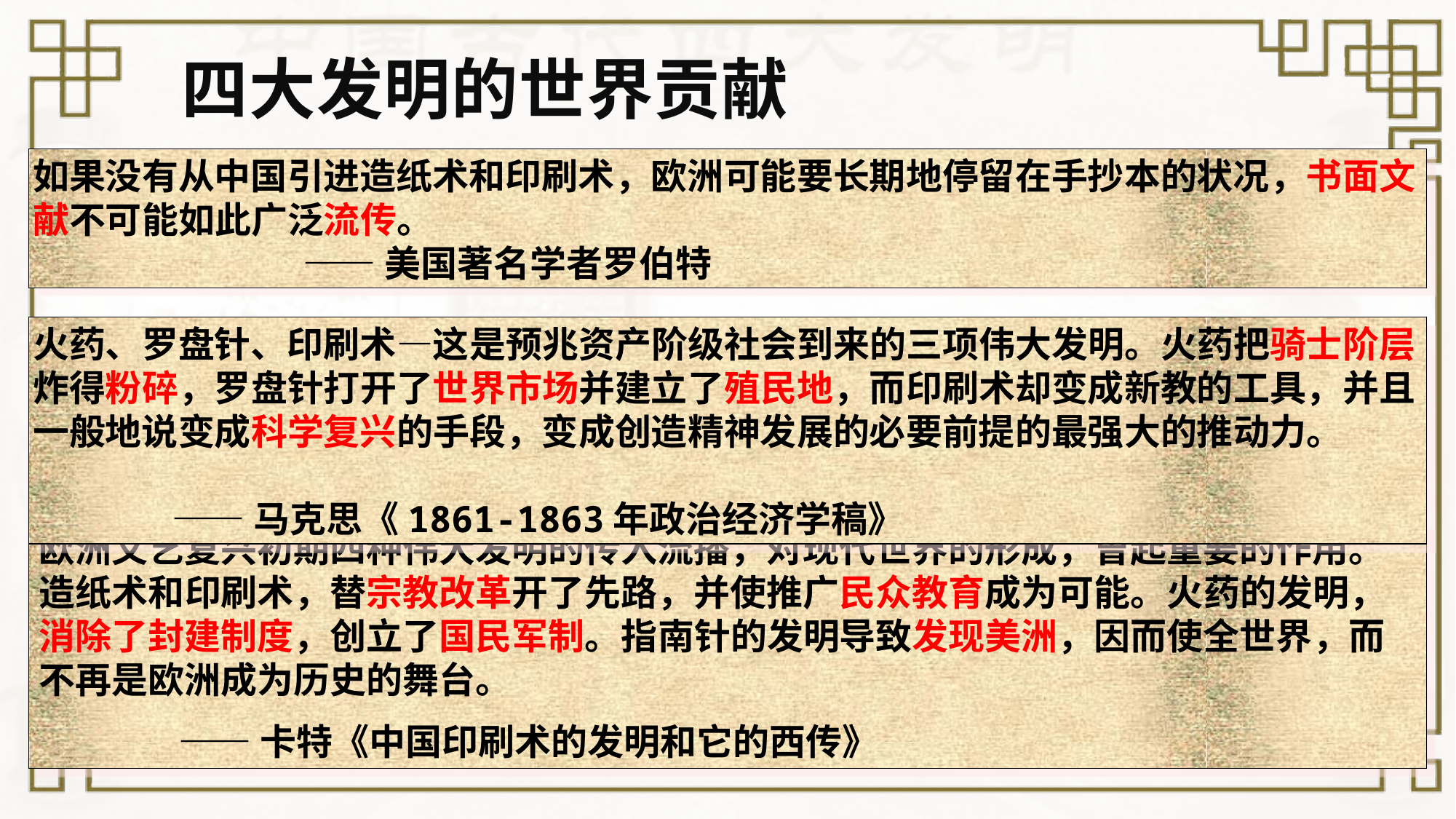

四大发明的世界贡献
如果没有从中国引进造纸术和印刷术，欧洲可能要长期地停留在手抄本的状况，书面文献不可能如此广泛流传。
                                 ——美国著名学者罗伯特
火药、罗盘针、印刷术—这是预兆资产阶级社会到来的三项伟大发明。火药把骑士阶层炸得粉碎，罗盘针打开了世界市场并建立了殖民地，而印刷术却变成新教的工具，并且一般地说变成科学复兴的手段，变成创造精神发展的必要前提的最强大的推动力。
                 ——马克思《1861-1863年政治经济学稿》
欧洲文艺复兴初期四种伟大发明的传入流播，对现代世界的形成，曾起重要的作用。造纸术和印刷术，替宗教改革开了先路，并使推广民众教育成为可能。火药的发明，消除了封建制度，创立了国民军制。指南针的发明导致发现美洲，因而使全世界，而不再是欧洲成为历史的舞台。
                 ——卡特《中国印刷术的发明和它的西传》